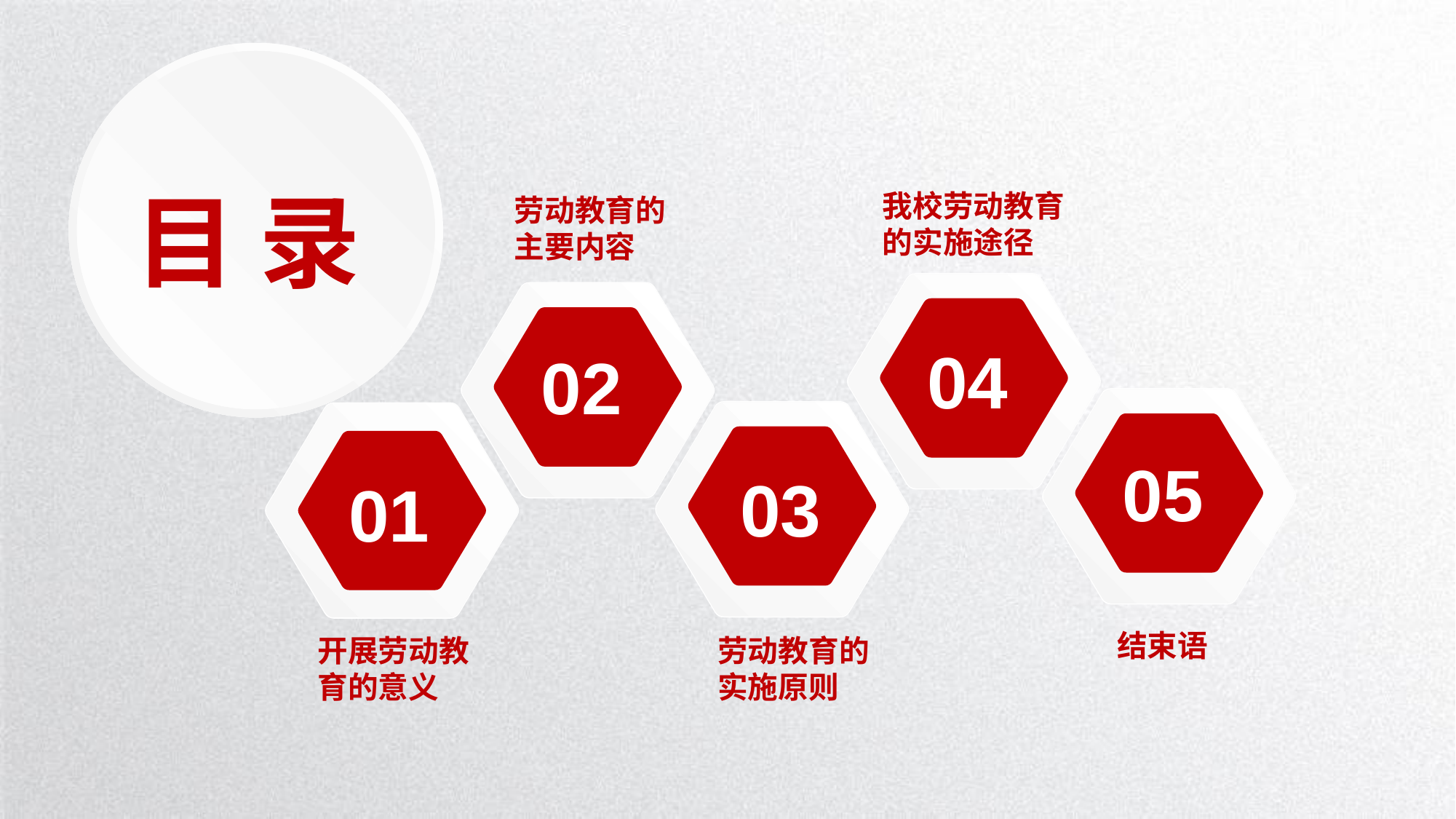

目 录
我校劳动教育的实施途径
劳动教育的主要内容

04

02

05

03

01
开展劳动教育的意义
劳动教育的实施原则
结束语